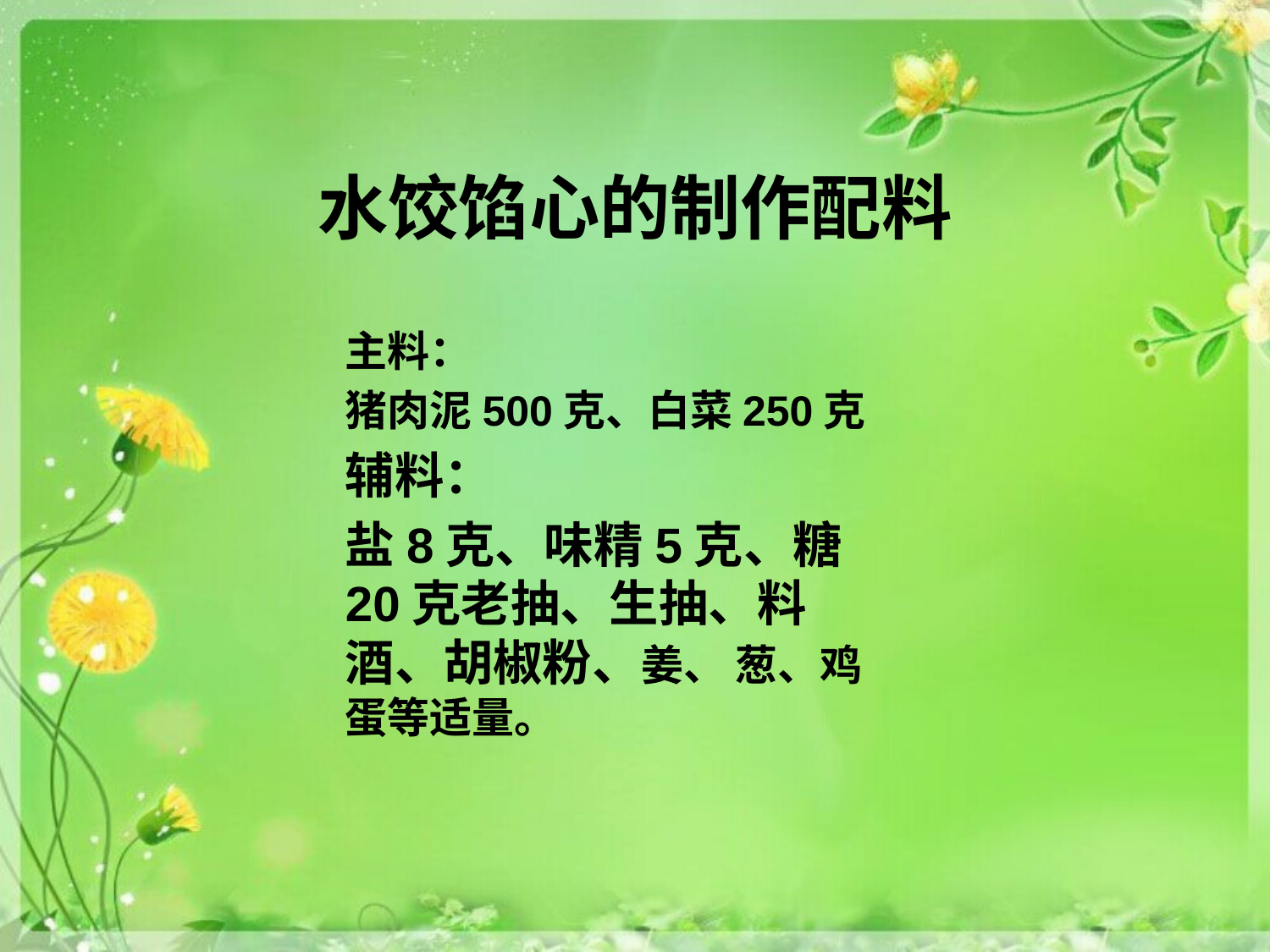

# 水饺馅心的制作配料
主料：
猪肉泥500克、白菜250克
辅料：
盐8克、味精5克、糖20克老抽、生抽、料酒、胡椒粉、姜、 葱、鸡蛋等适量。